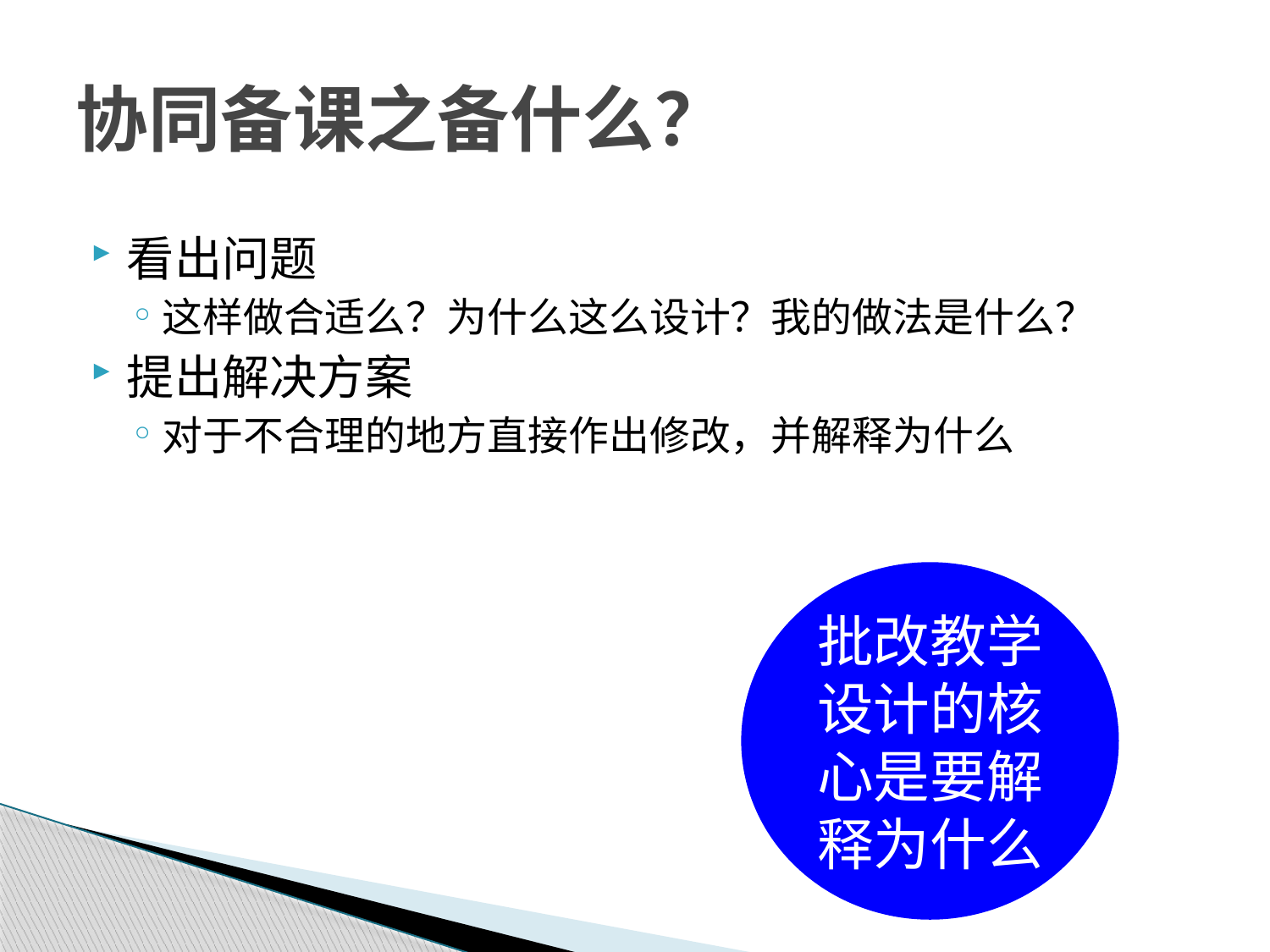

# 协同备课之备什么？
看出问题
这样做合适么？为什么这么设计？我的做法是什么？
提出解决方案
对于不合理的地方直接作出修改，并解释为什么
批改教学设计的核心是要解释为什么